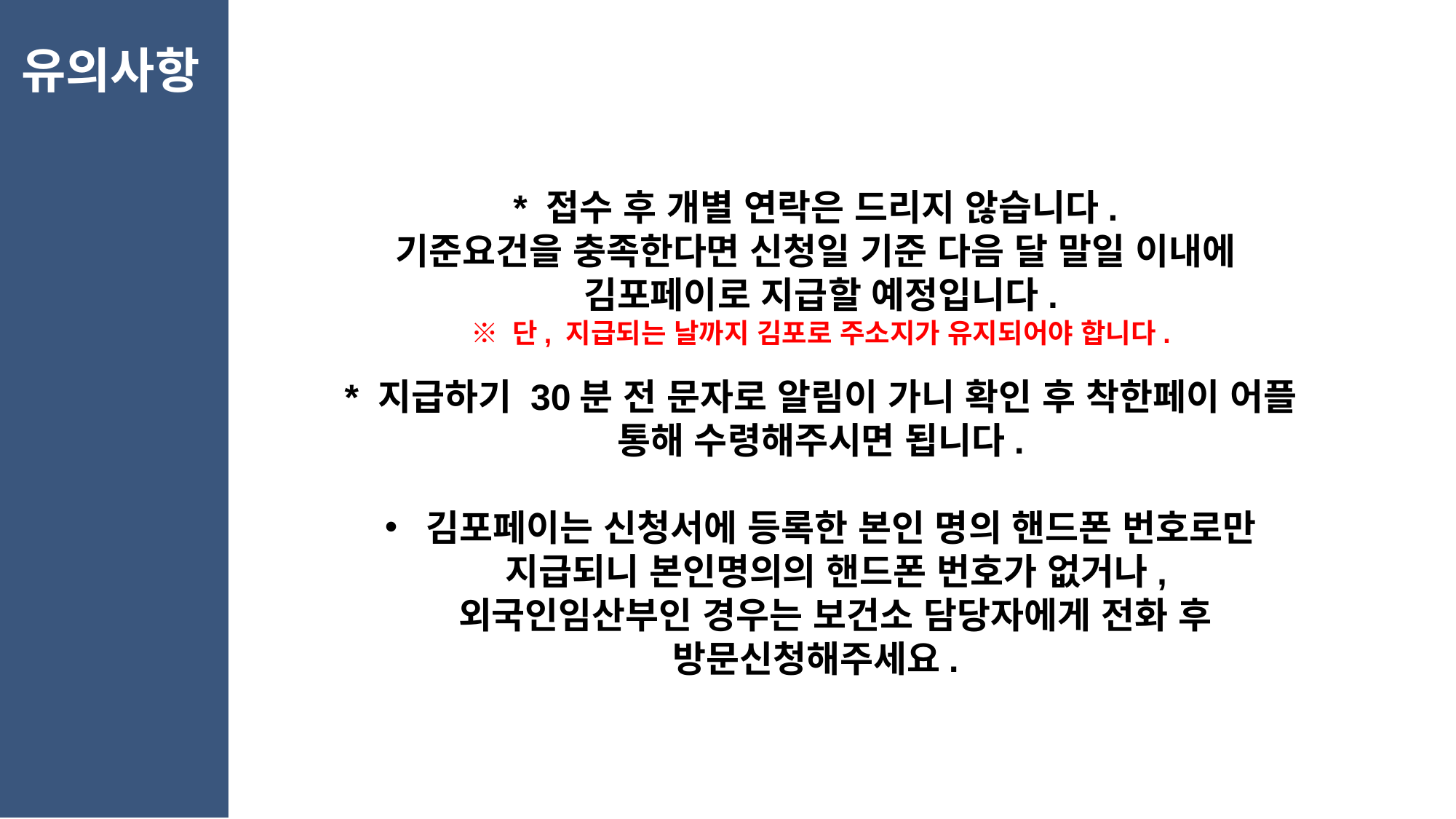

유의사항
* 접수 후 개별 연락은 드리지 않습니다.
기준요건을 충족한다면 신청일 기준 다음 달 말일 이내에
김포페이로 지급할 예정입니다.
※ 단, 지급되는 날까지 김포로 주소지가 유지되어야 합니다.

* 지급하기 30분 전 문자로 알림이 가니 확인 후 착한페이 어플 통해 수령해주시면 됩니다.

김포페이는 신청서에 등록한 본인 명의 핸드폰 번호로만 지급되니 본인명의의 핸드폰 번호가 없거나,
  외국인임산부인 경우는 보건소 담당자에게 전화 후 방문신청해주세요.